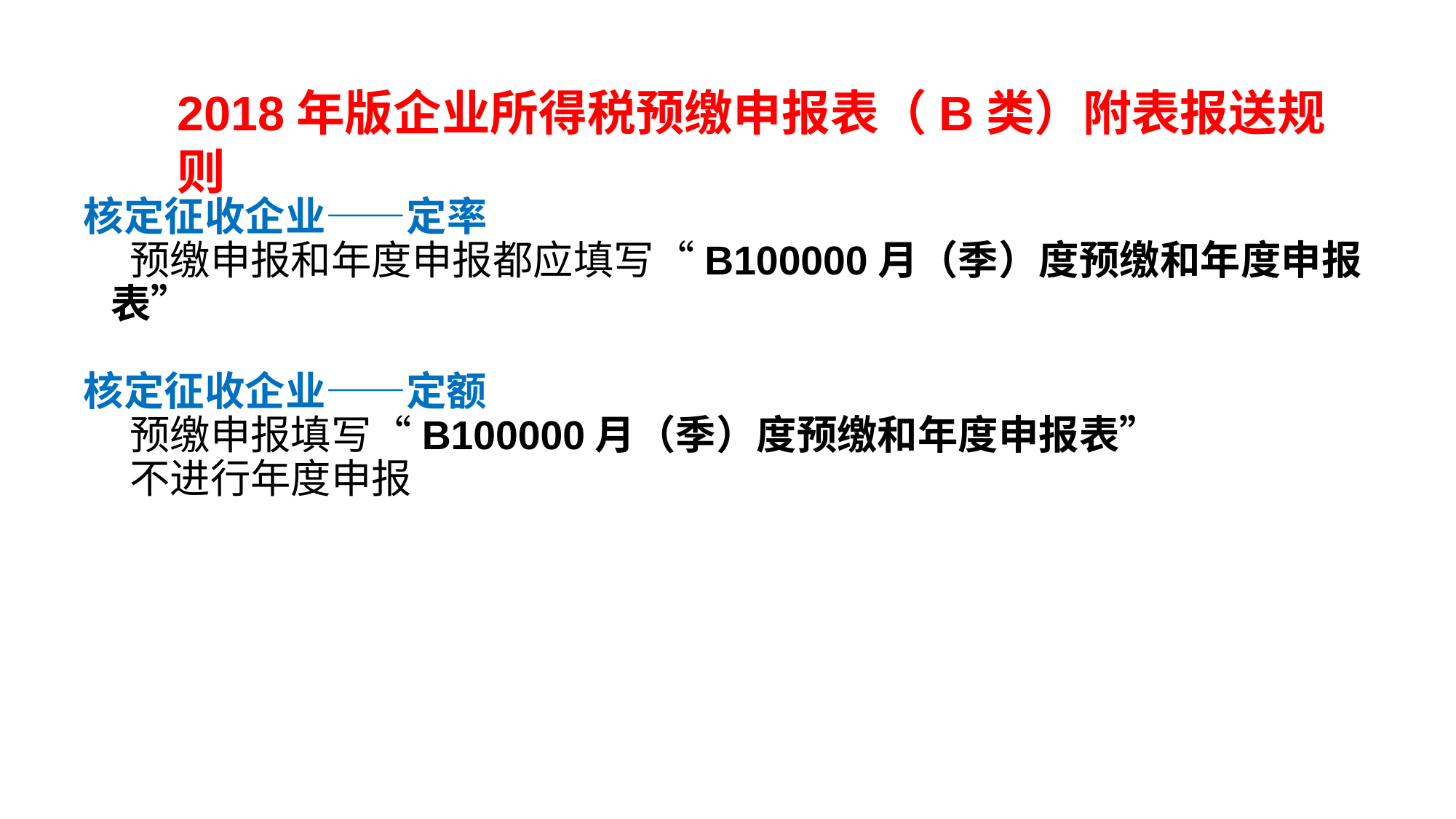

2018年版企业所得税预缴申报表（B类）附表报送规则
核定征收企业——定率
    预缴申报和年度申报都应填写“B100000月（季）度预缴和年度申报表”

核定征收企业——定额
    预缴申报填写“B100000月（季）度预缴和年度申报表”
    不进行年度申报